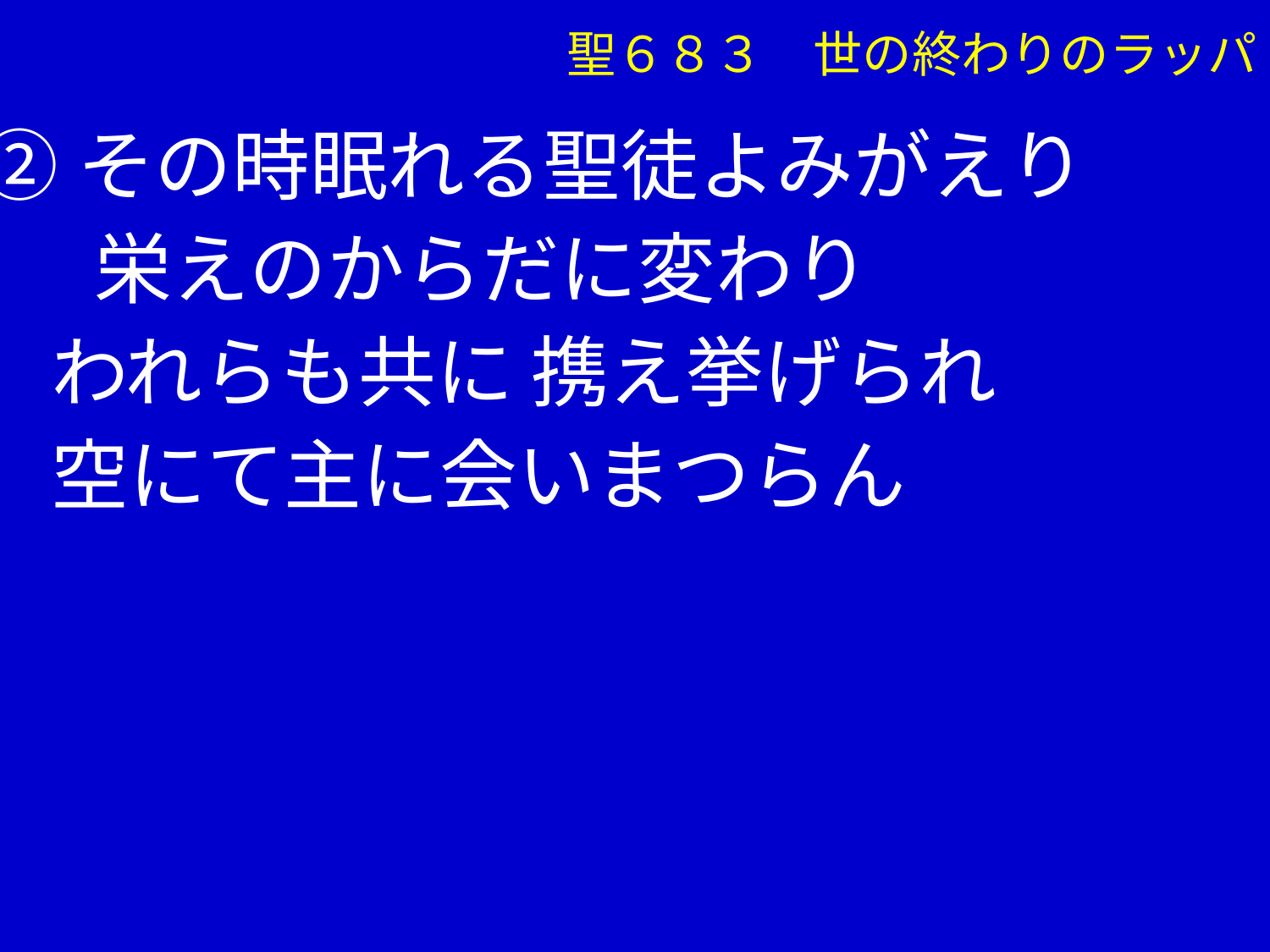

聖６８３　世の終わりのラッパ
②その時眠れる聖徒よみがえり
 　栄えのからだに変わり
   われらも共に 携え挙げられ
   空にて主に会いまつらん